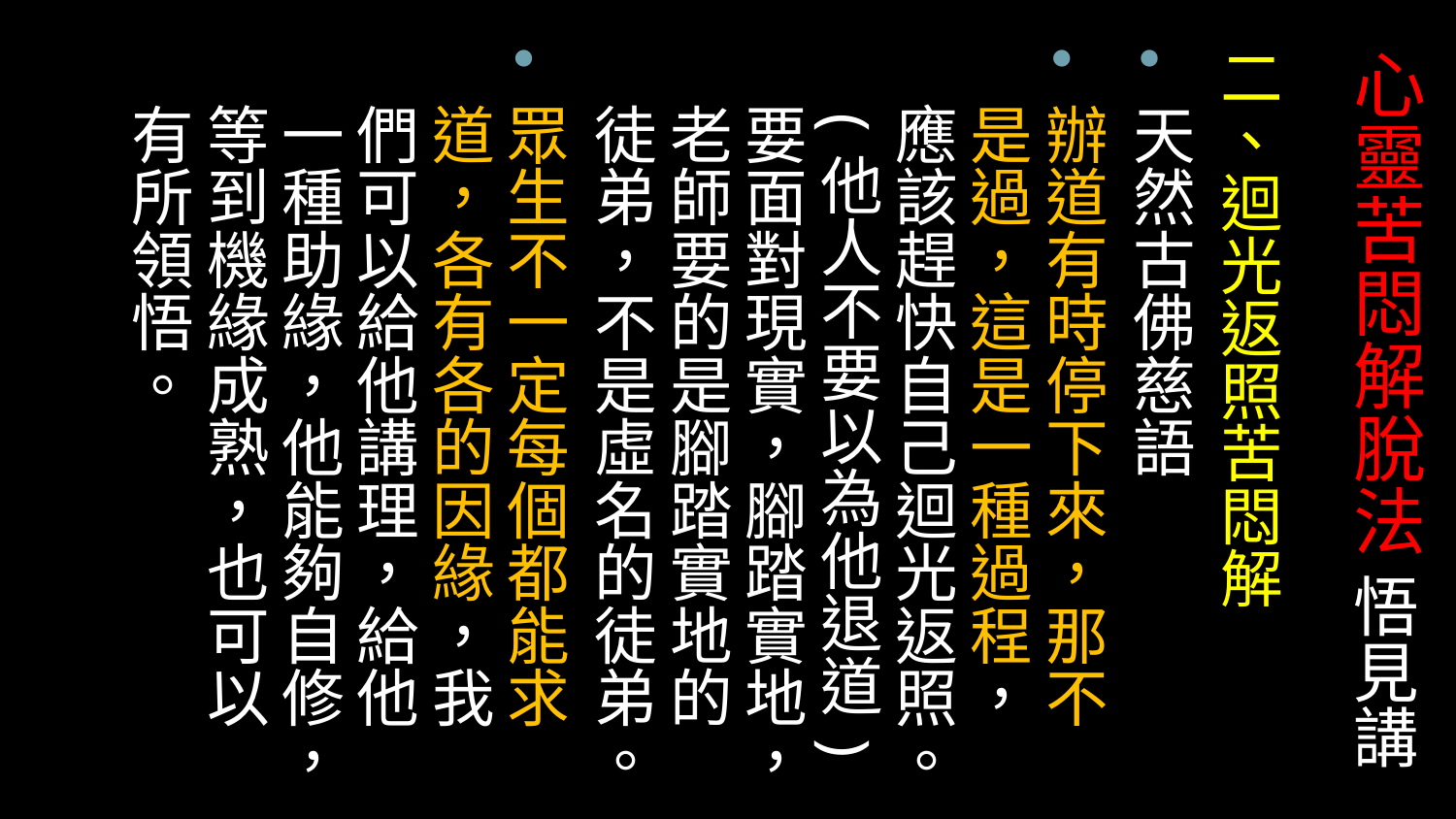

# 心靈苦悶解脫法 悟見講
二、迴光返照苦悶解
天然古佛慈語
辦道有時停下來，那不是過，這是一種過程，應該趕快自己迴光返照。(他人不要以為他退道)要面對現實，腳踏實地，老師要的是腳踏實地的徒弟，不是虛名的徒弟。
眾生不一定每個都能求道，各有各的因緣，我們可以給他講理，給他一種助緣，他能夠自修，等到機緣成熟，也可以有所領悟。